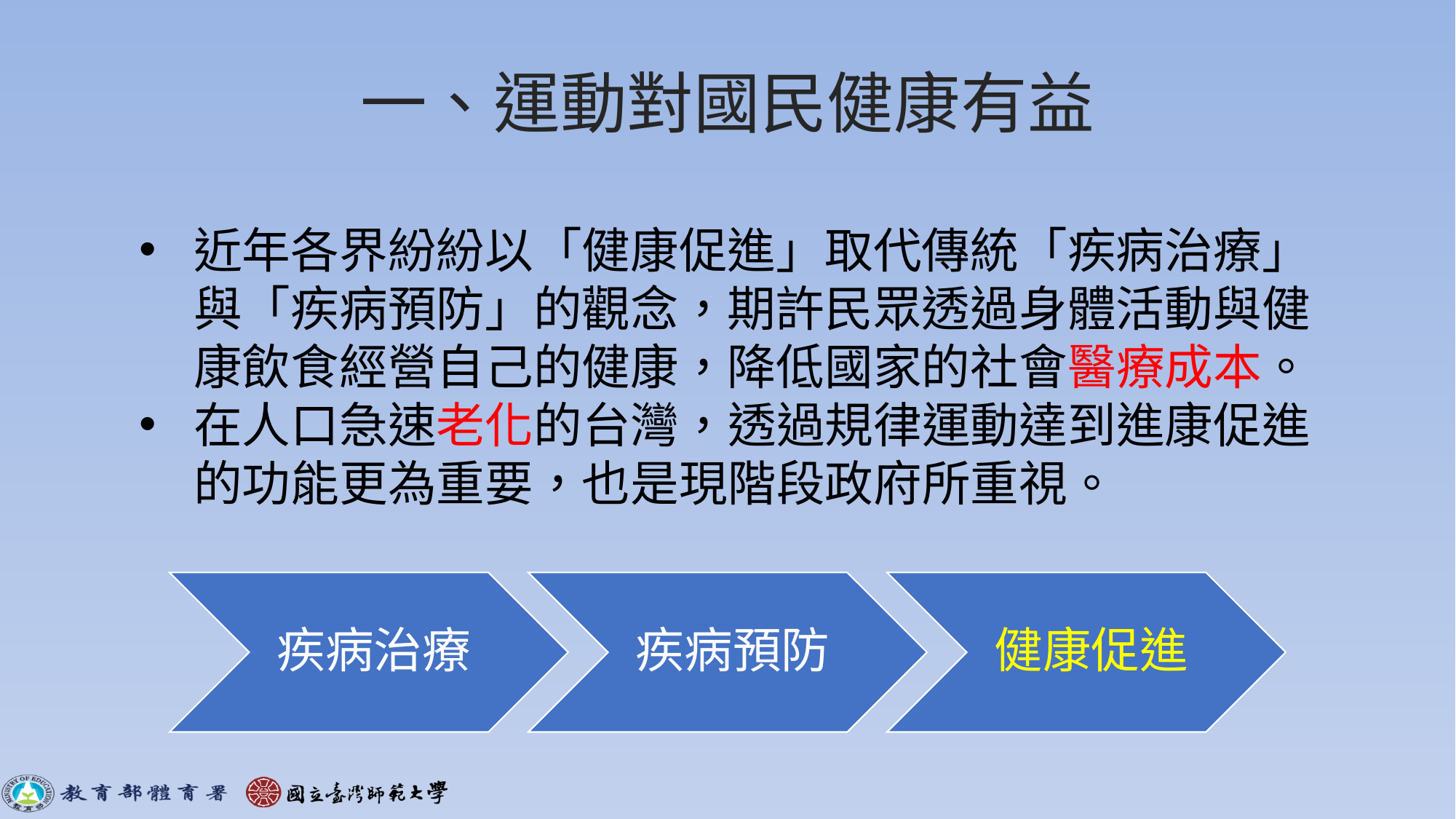

# 一、運動對國民健康有益
近年各界紛紛以「健康促進」取代傳統「疾病治療」與「疾病預防」的觀念，期許民眾透過身體活動與健康飲食經營自己的健康，降低國家的社會醫療成本。
在人口急速老化的台灣，透過規律運動達到進康促進的功能更為重要，也是現階段政府所重視。
疾病治療
疾病預防
健康促進